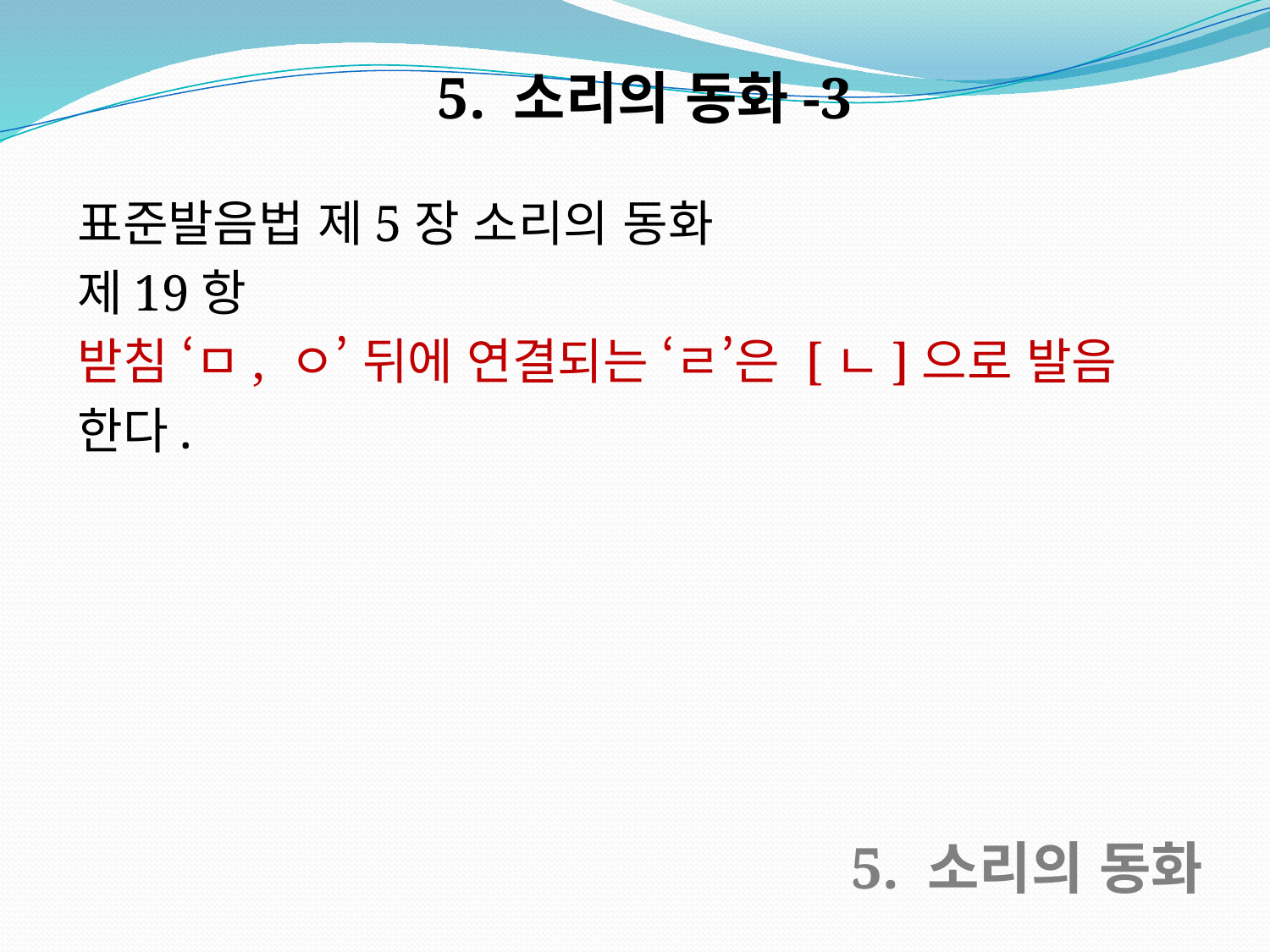

5. 소리의 동화-3
표준발음법 제5장 소리의 동화
제19항
받침 ‘ㅁ, ㅇ’ 뒤에 연결되는 ‘ㄹ’은 [ㄴ]으로 발음
한다.
5. 소리의 동화